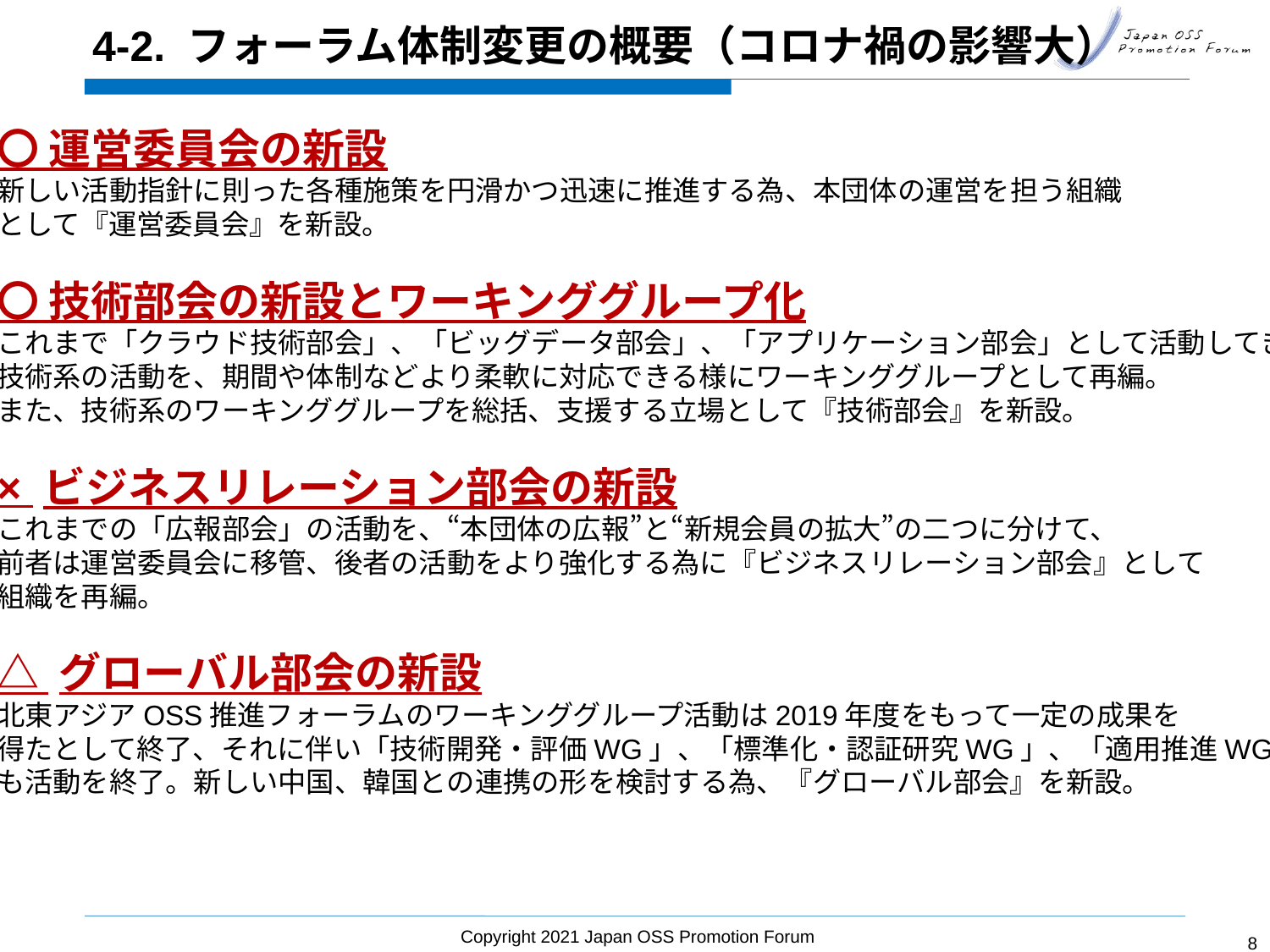

# 4-2. フォーラム体制変更の概要（コロナ禍の影響大）
〇 運営委員会の新設
新しい活動指針に則った各種施策を円滑かつ迅速に推進する為、本団体の運営を担う組織
として『運営委員会』を新設。

〇 技術部会の新設とワーキンググループ化
これまで「クラウド技術部会」、「ビッグデータ部会」、「アプリケーション部会」として活動してきた
技術系の活動を、期間や体制などより柔軟に対応できる様にワーキンググループとして再編。
また、技術系のワーキンググループを総括、支援する立場として『技術部会』を新設。

× ビジネスリレーション部会の新設
これまでの「広報部会」の活動を、“本団体の広報”と“新規会員の拡大”の二つに分けて、
前者は運営委員会に移管、後者の活動をより強化する為に『ビジネスリレーション部会』として
組織を再編。

△ グローバル部会の新設
北東アジアOSS推進フォーラムのワーキンググループ活動は2019年度をもって一定の成果を
得たとして終了、それに伴い「技術開発・評価WG」、「標準化・認証研究WG」、「適用推進WG」
も活動を終了。新しい中国、韓国との連携の形を検討する為、『グローバル部会』を新設。
Copyright 2021 Japan OSS Promotion Forum
8